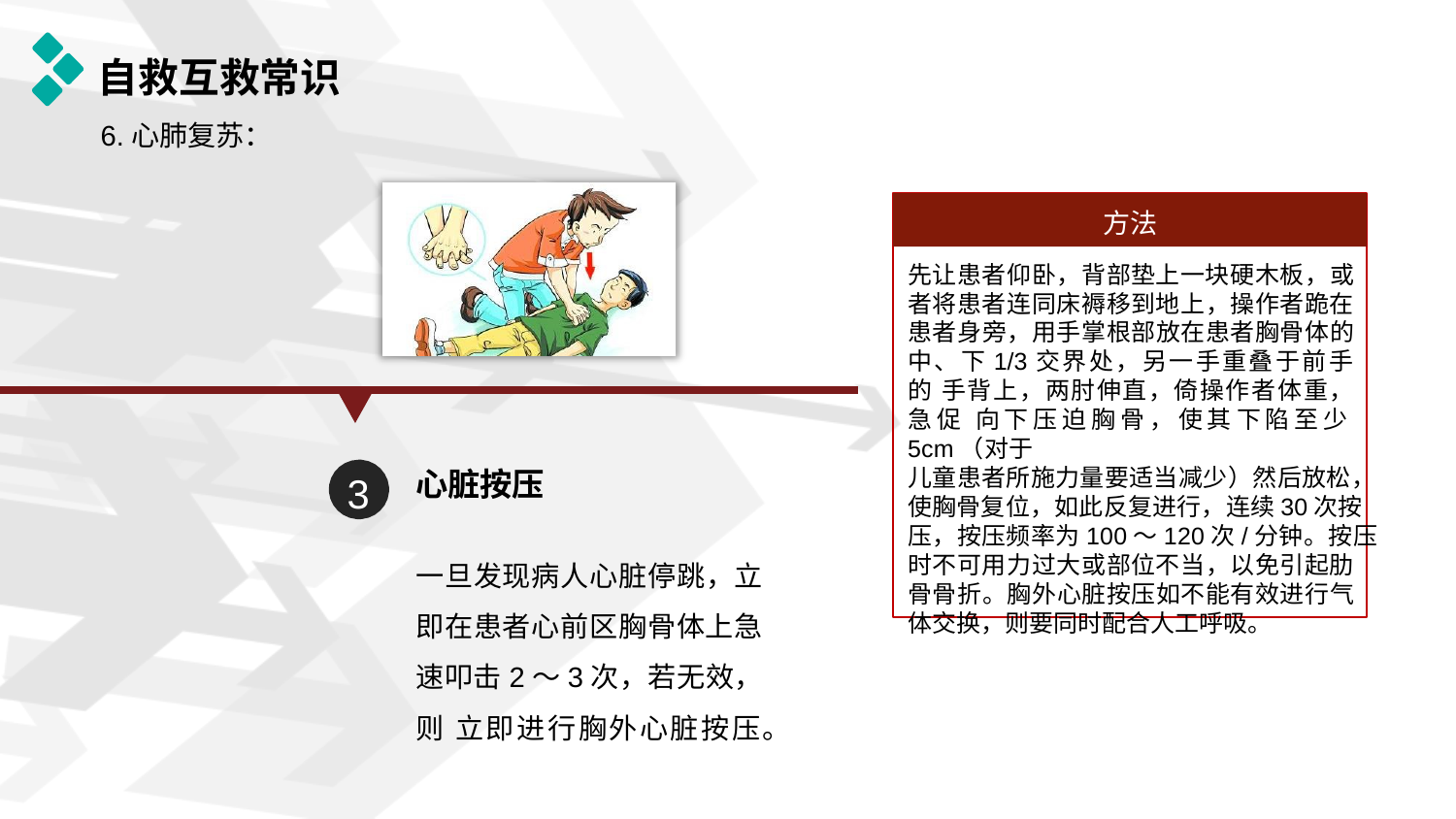

# 自救互救常识

6.心肺复苏：

方法
先让患者仰卧，背部垫上一块硬木板，或 者将患者连同床褥移到地上，操作者跪在 患者身旁，用手掌根部放在患者胸骨体的 中、下1/3交界处，另一手重叠于前手的 手背上，两肘伸直，倚操作者体重，急促 向下压迫胸骨，使其下陷至少5cm（对于
儿童患者所施力量要适当减少）然后放松， 使胸骨复位，如此反复进行，连续30次按 压，按压频率为100～120次/分钟。按压
时不可用力过大或部位不当，以免引起肋 骨骨折。胸外心脏按压如不能有效进行气 体交换，则要同时配合人工呼吸。

心脏按压
3
一旦发现病人心脏停跳，立 即在患者心前区胸骨体上急 速叩击2～3次，若无效，则 立即进行胸外心脏按压。